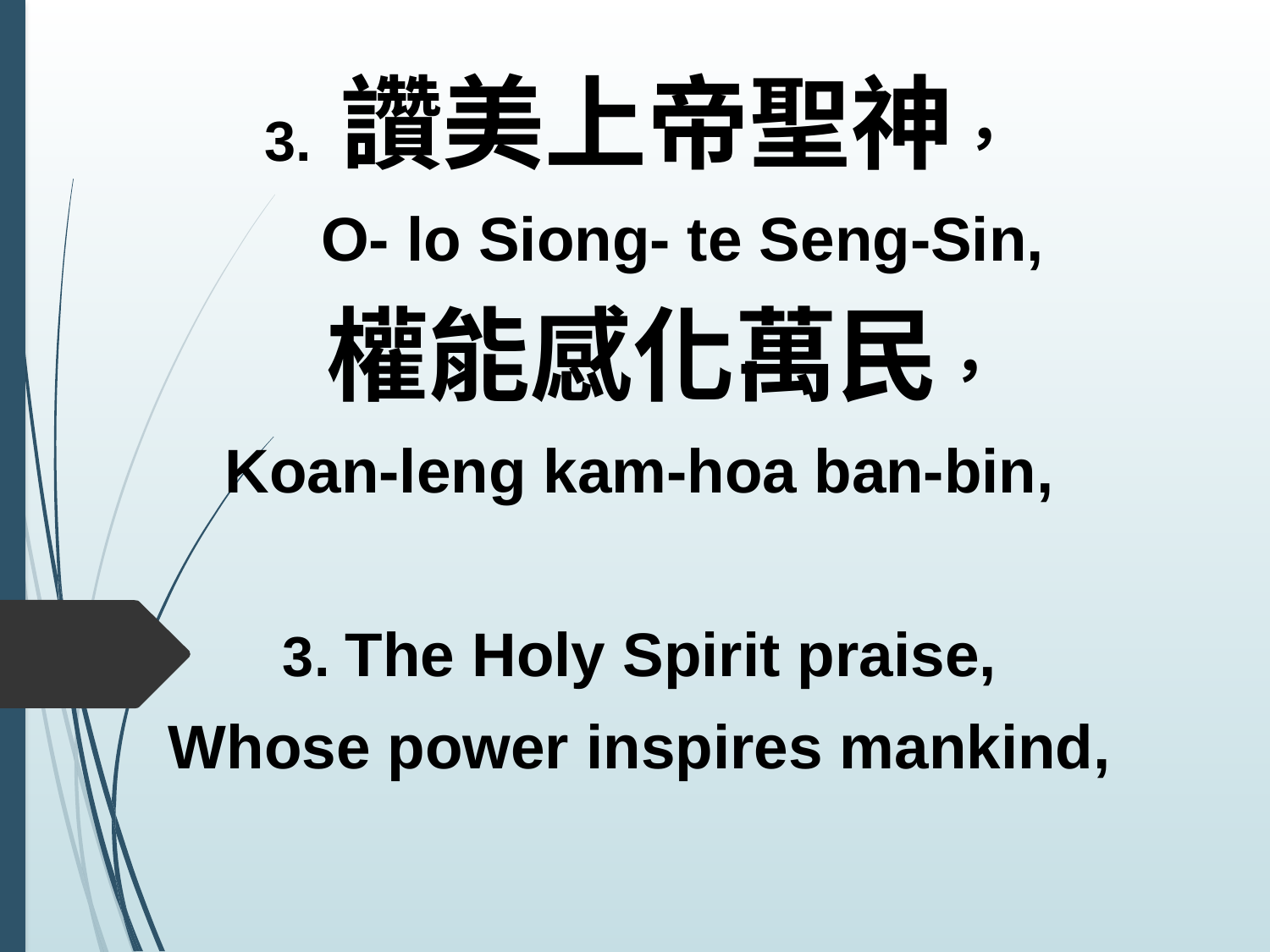

3. 讚美上帝聖神，
     O- lo Siong- te Seng-Sin,
 權能感化萬民，
Koan-leng kam-hoa ban-bin,

3. The Holy Spirit praise,
Whose power inspires mankind,